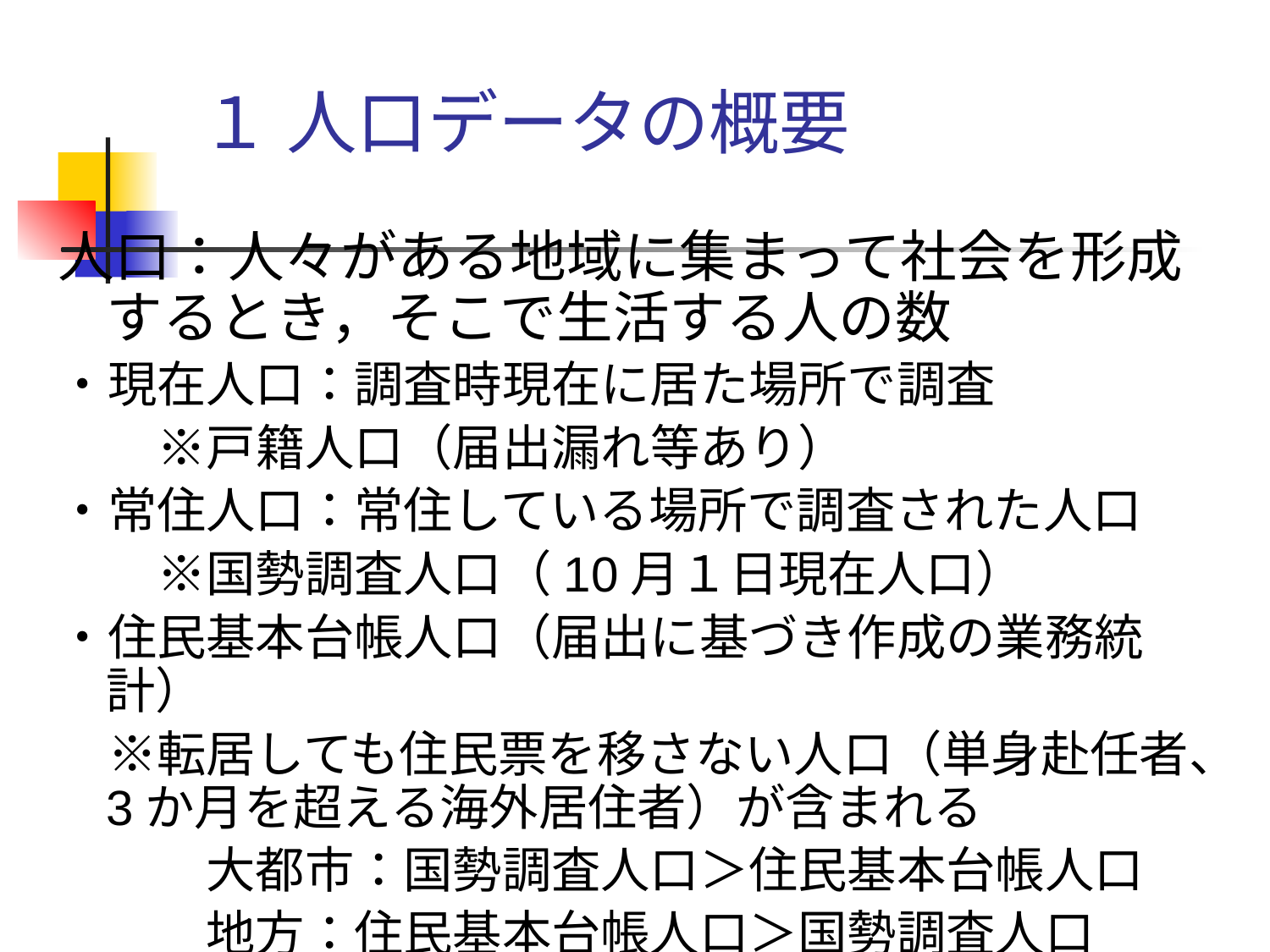

# １ 人口データの概要
人口：人々がある地域に集まって社会を形成するとき，そこで生活する人の数
・現在人口：調査時現在に居た場所で調査
　　※戸籍人口（届出漏れ等あり）
・常住人口：常住している場所で調査された人口
　　※国勢調査人口（10月１日現在人口）
・住民基本台帳人口（届出に基づき作成の業務統計）
　※転居しても住民票を移さない人口（単身赴任者、3か月を超える海外居住者）が含まれる
　　　大都市：国勢調査人口＞住民基本台帳人口
　　　地方：住民基本台帳人口＞国勢調査人口